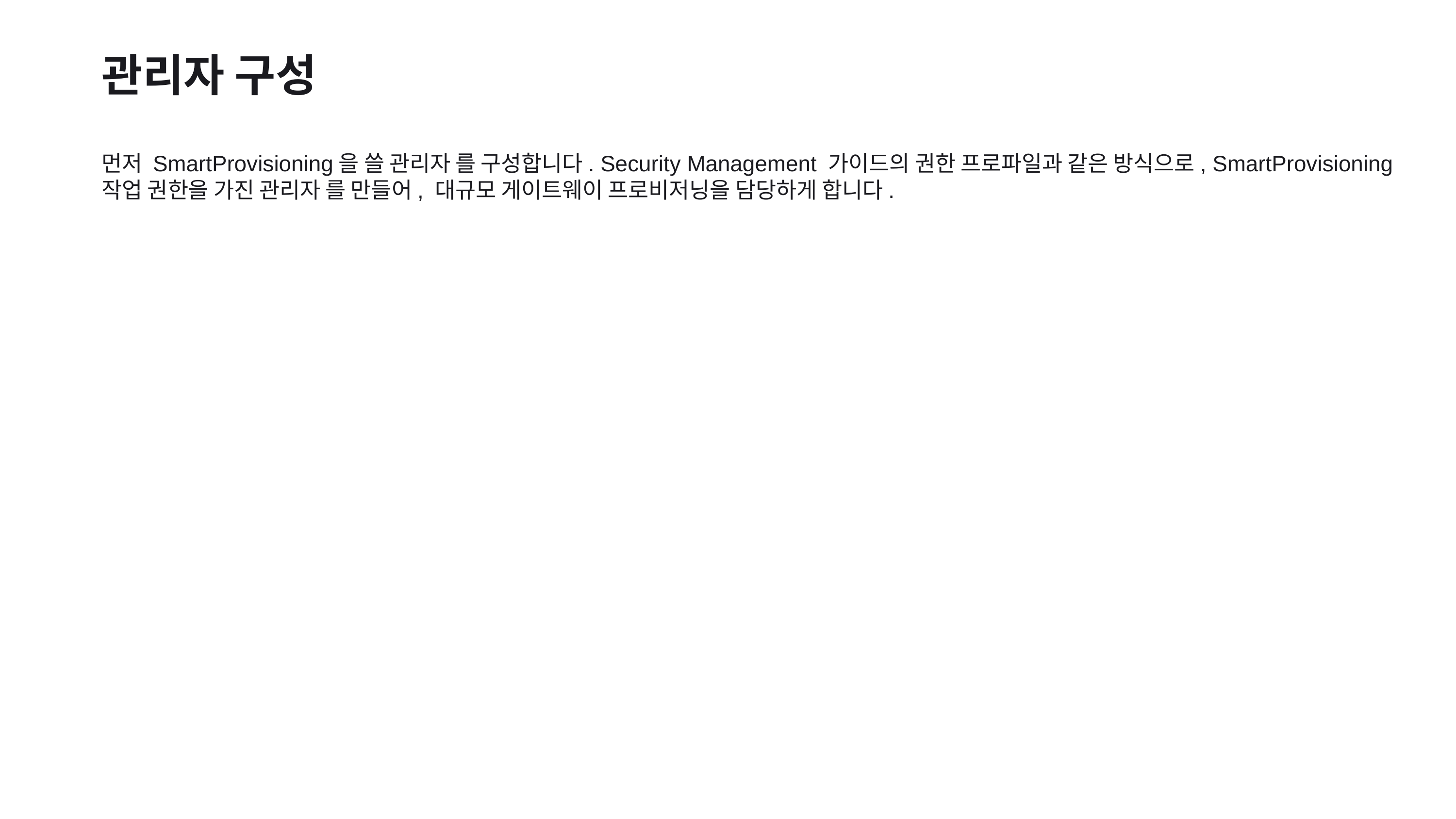

관리자 구성
먼저 SmartProvisioning을 쓸 관리자 를 구성합니다. Security Management 가이드의 권한 프로파일과 같은 방식으로, SmartProvisioning 작업 권한을 가진 관리자 를 만들어, 대규모 게이트웨이 프로비저닝을 담당하게 합니다.